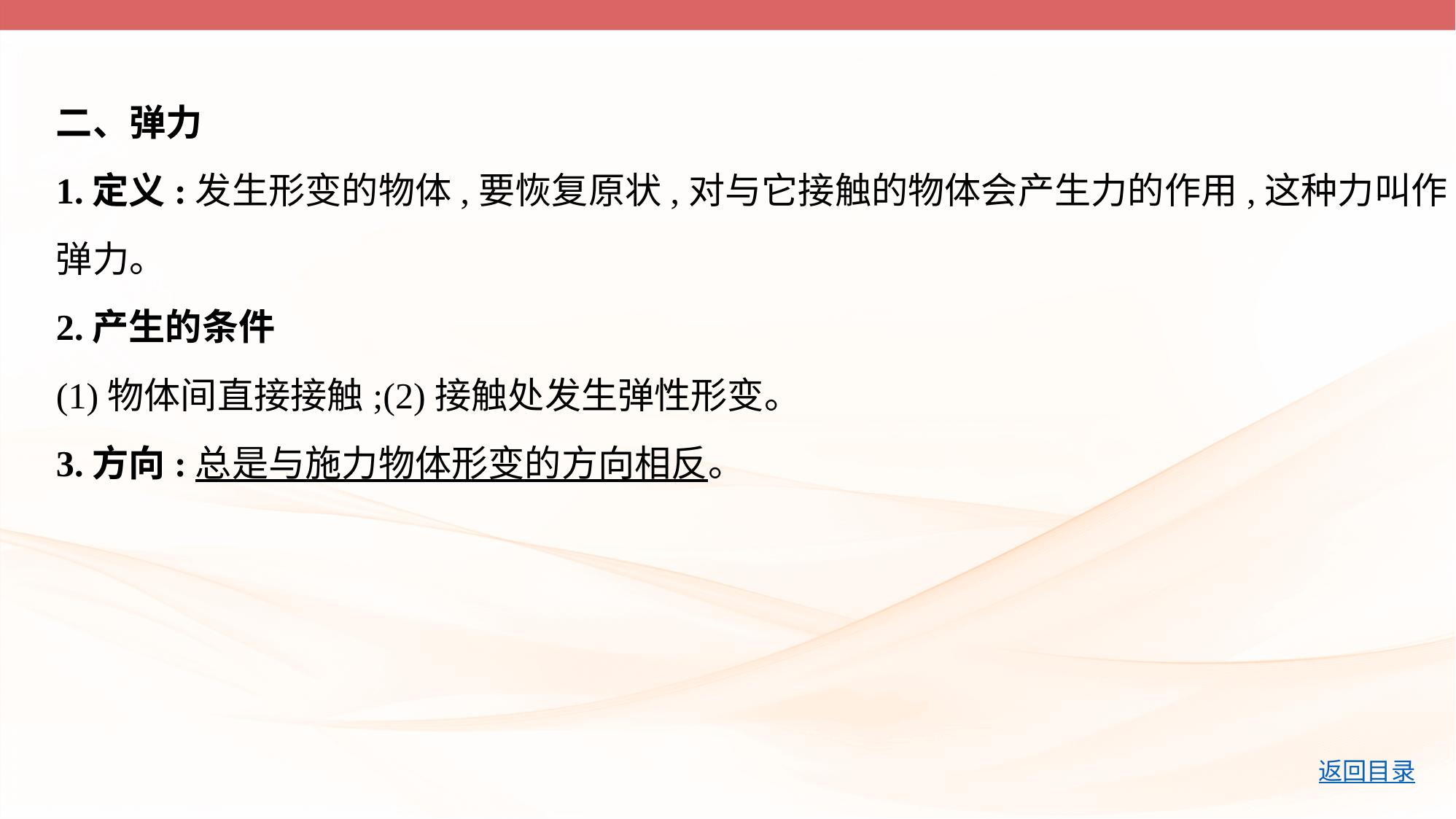

二、弹力
1.定义:发生形变的物体,要恢复原状,对与它接触的物体会产生力的作用,这种力叫作
弹力。
2.产生的条件
(1)物体间直接接触;(2)接触处发生弹性形变。
3.方向:总是与施力物体形变的方向相反。